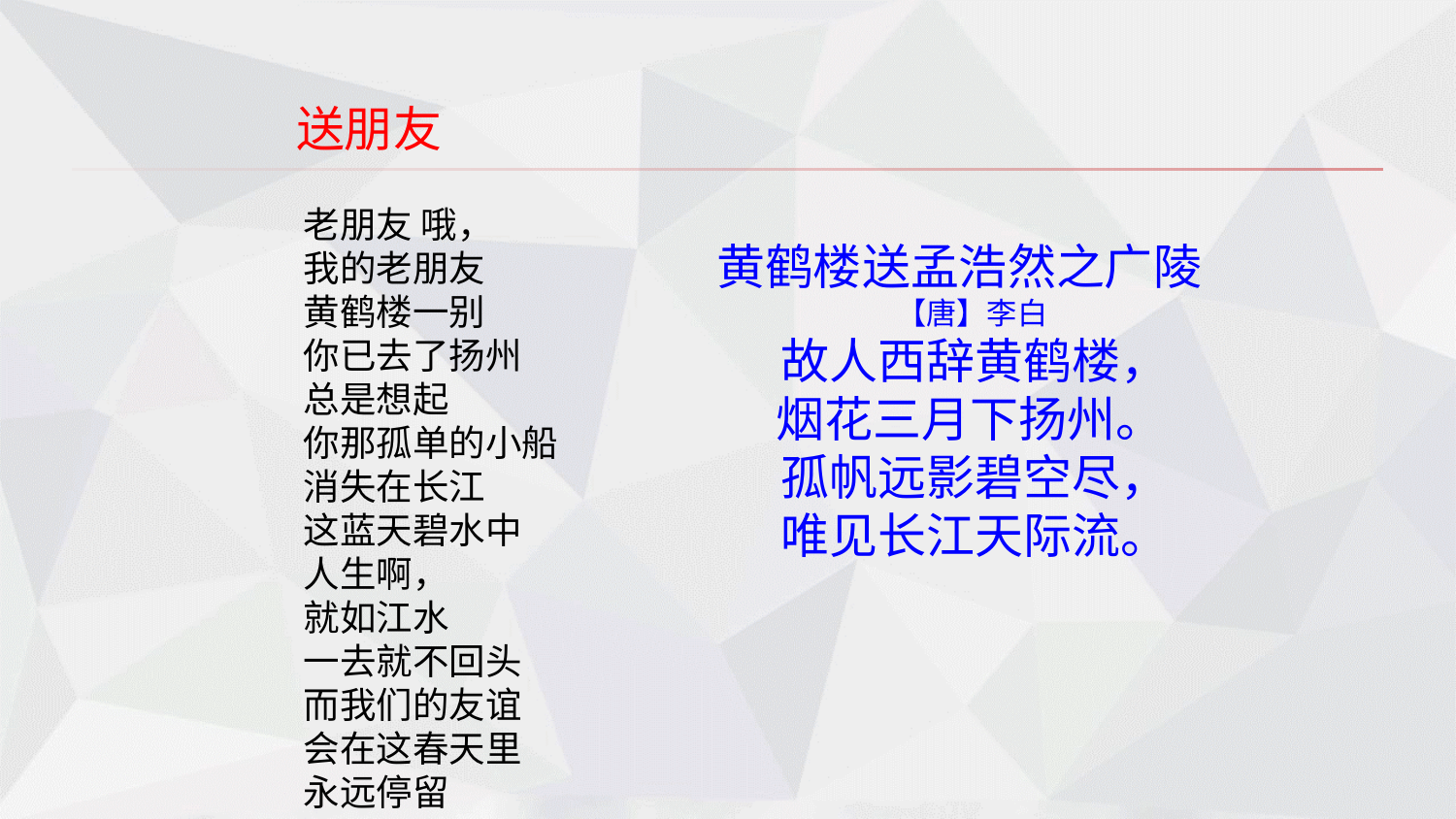

送朋友
老朋友 哦，
我的老朋友
黄鹤楼一别
你已去了扬州
总是想起
你那孤单的小船
消失在长江
这蓝天碧水中
人生啊，
就如江水
一去就不回头
而我们的友谊
会在这春天里
永远停留
黄鹤楼送孟浩然之广陵
【唐】李白
故人西辞黄鹤楼，
烟花三月下扬州。
孤帆远影碧空尽，
唯见长江天际流。